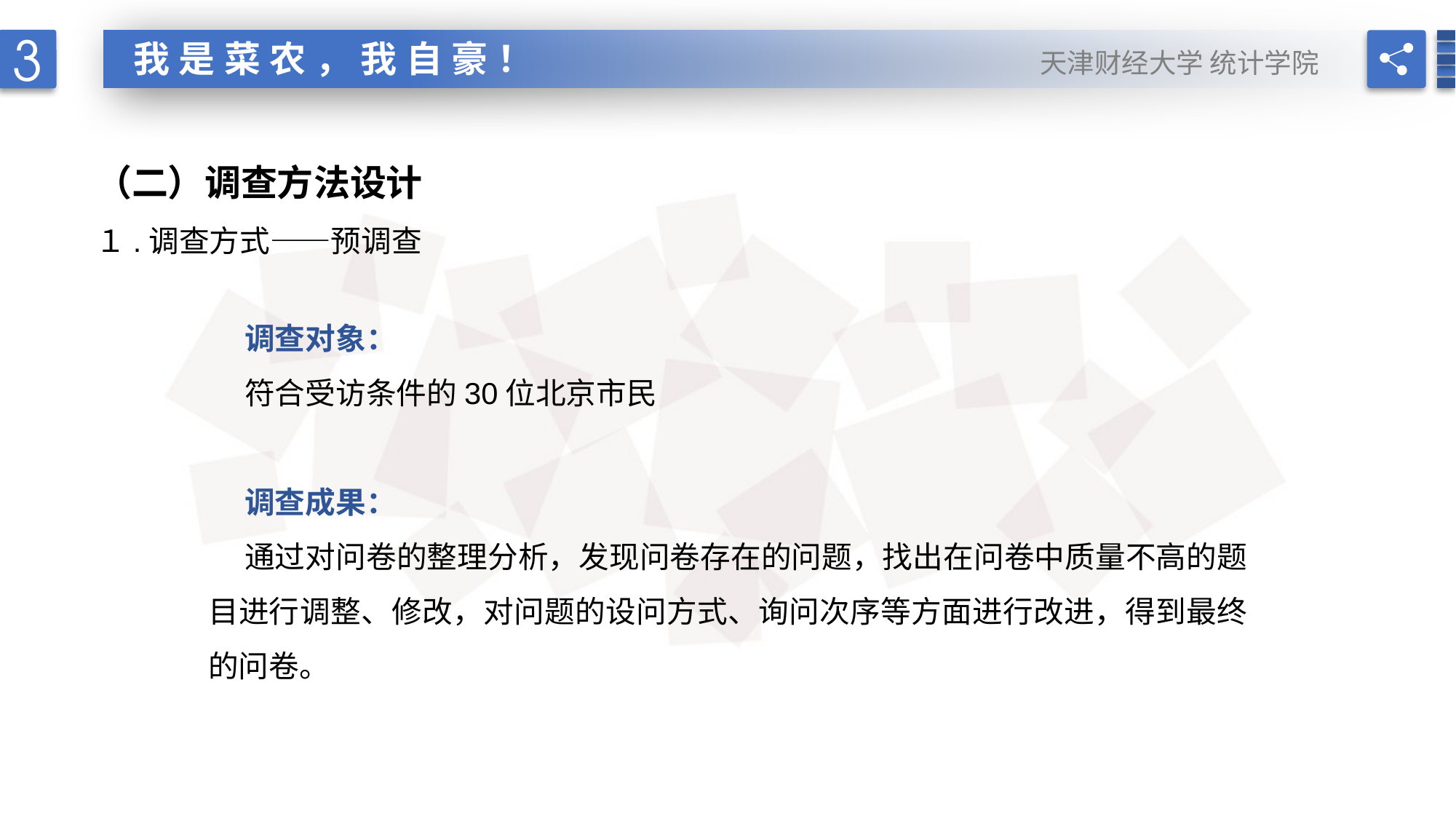

3

天津财经大学 统计学院

我是菜农，我自豪！
（二）调查方法设计
１.调查方式——预调查
调查对象：
符合受访条件的30位北京市民

调查成果：
通过对问卷的整理分析，发现问卷存在的问题，找出在问卷中质量不高的题目进行调整、修改，对问题的设问方式、询问次序等方面进行改进，得到最终的问卷。